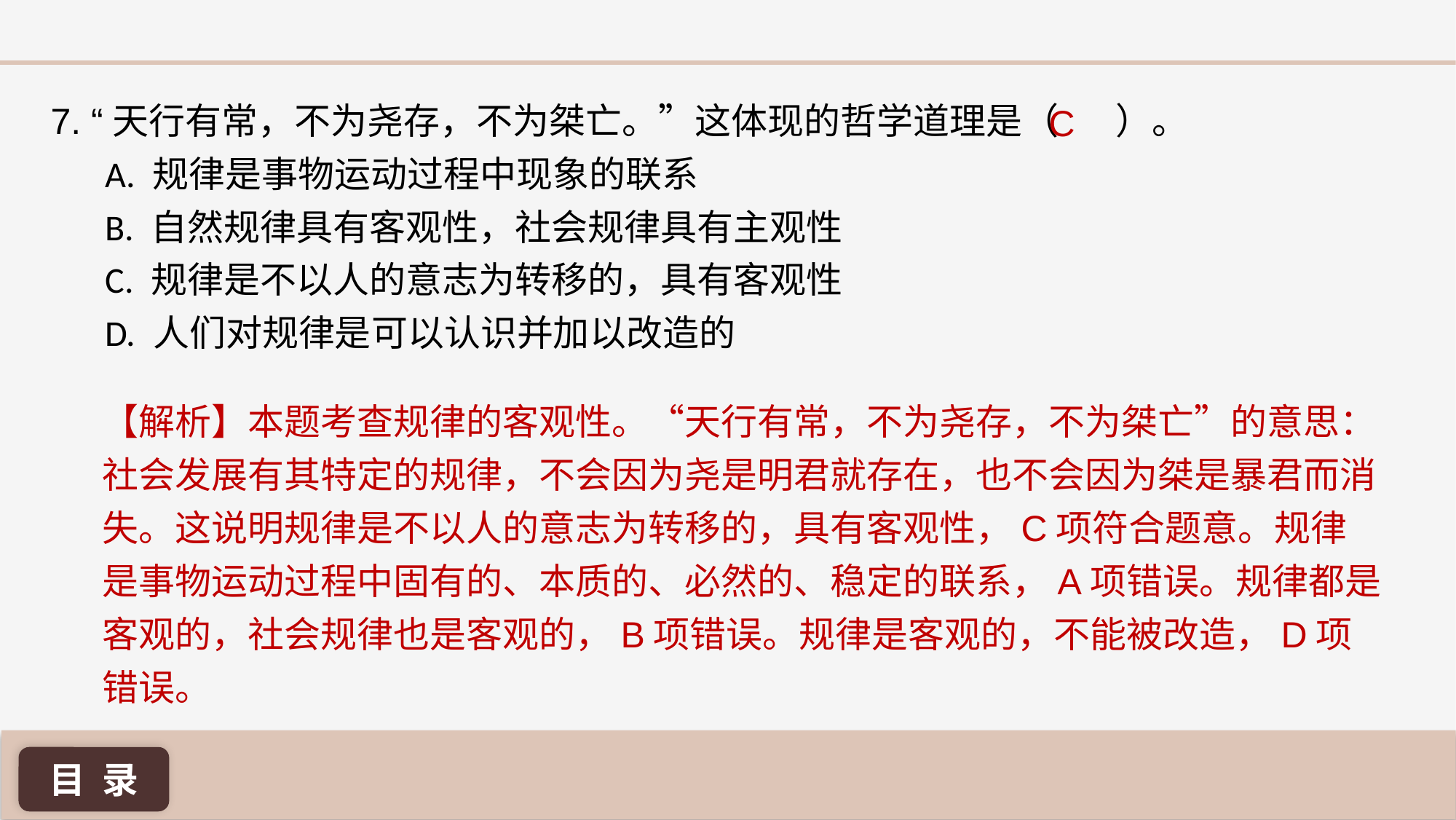

C
7. “天行有常，不为尧存，不为桀亡。”这体现的哲学道理是（       ）。
A. 规律是事物运动过程中现象的联系
B. 自然规律具有客观性，社会规律具有主观性
C. 规律是不以人的意志为转移的，具有客观性
D. 人们对规律是可以认识并加以改造的
【解析】本题考查规律的客观性。“天行有常，不为尧存，不为桀亡”的意思：社会发展有其特定的规律，不会因为尧是明君就存在，也不会因为桀是暴君而消失。这说明规律是不以人的意志为转移的，具有客观性，C项符合题意。规律是事物运动过程中固有的、本质的、必然的、稳定的联系，A项错误。规律都是客观的，社会规律也是客观的，B项错误。规律是客观的，不能被改造，D项错误。